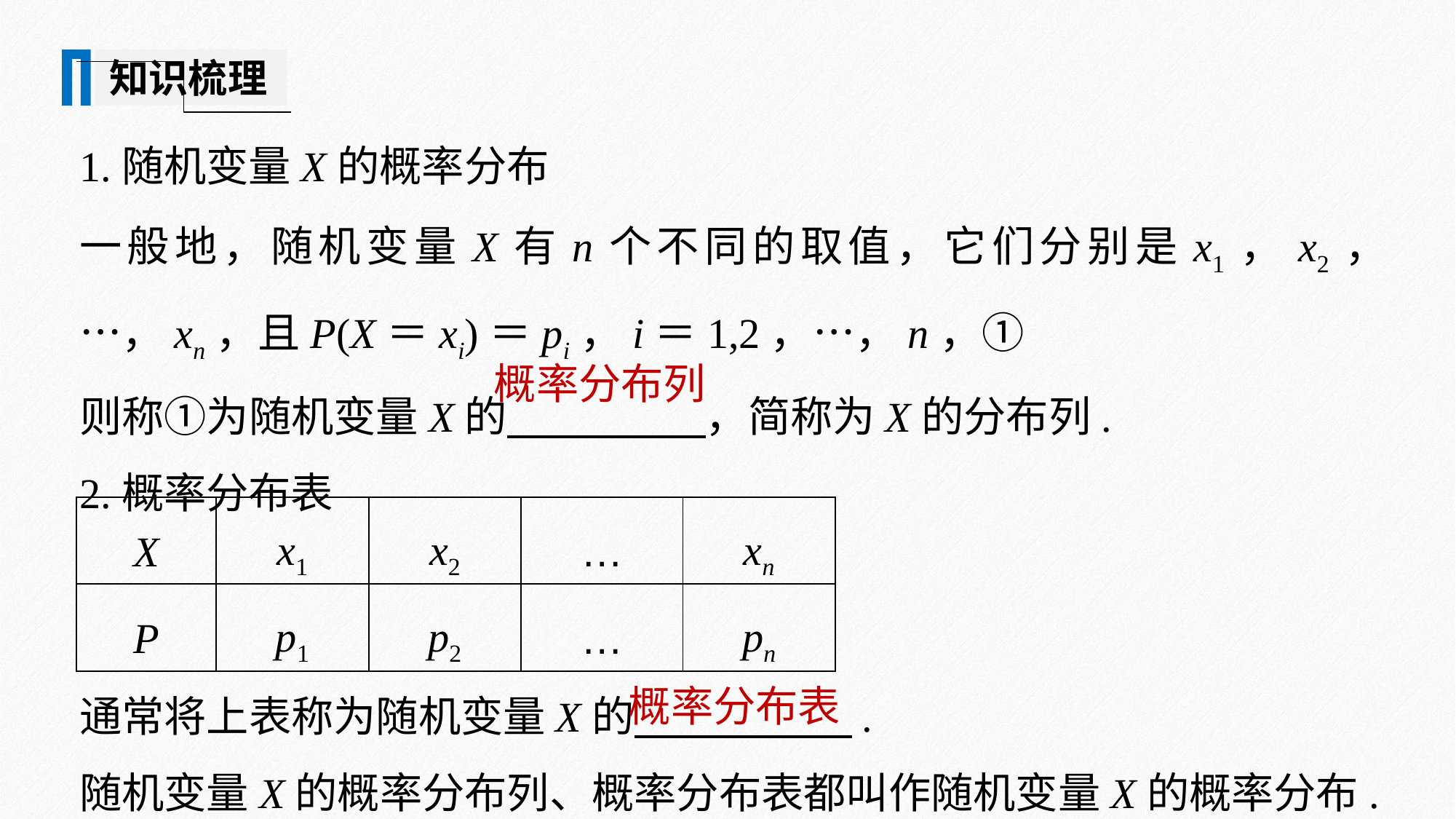

知识梳理

1.随机变量X的概率分布
一般地，随机变量X有n个不同的取值，它们分别是x1，x2，…，xn，且P(X＝xi)＝pi，i＝1,2，…，n，①
则称①为随机变量X的                     ，简称为X的分布列.
2.概率分布表
概率分布列
| X | x1 | x2 | … | xn |
| --- | --- | --- | --- | --- |
| P | p1 | p2 | … | pn |
通常将上表称为随机变量X的                       .
随机变量X的概率分布列、概率分布表都叫作随机变量X的概率分布.
概率分布表